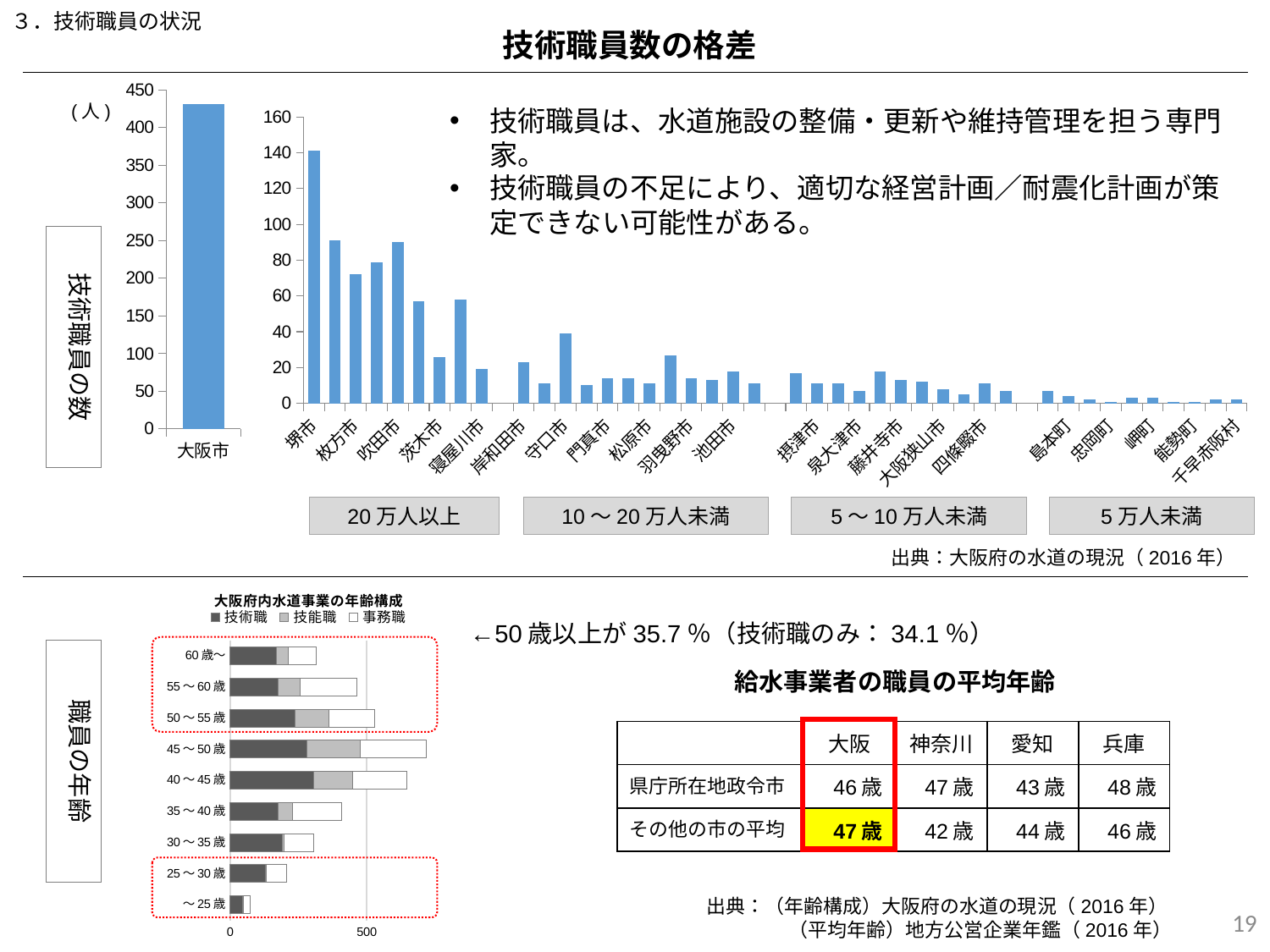

３．技術職員の状況
技術職員数の格差

### Chart

| Category | 技術
職員 |
|---|---|
| 大阪市 | 431.0 |
(人)
技術職員は、水道施設の整備・更新や維持管理を担う専門家。
技術職員の不足により、適切な経営計画／耐震化計画が策定できない可能性がある。

### Chart

| Category | 技術
職員 |
|---|---|
| 堺市 | 141.0 |
| 東大阪市 | 91.0 |
| 枚方市 | 72.0 |
| 豊中市 | 79.0 |
| 吹田市 | 90.0 |
| 高槻市 | 57.0 |
| 茨木市 | 26.0 |
| 八尾市 | 58.0 |
| 寝屋川市 | 19.0 |
|  | None |
| 岸和田市 | 23.0 |
| 和泉市 | 11.0 |
| 守口市 | 39.0 |
| 箕面市 | 10.0 |
| 門真市 | 14.0 |
| 大東市 | 14.0 |
| 松原市 | 11.0 |
| 富田林市 | 27.0 |
| 羽曳野市 | 14.0 |
| 河内長野市 | 13.0 |
| 池田市 | 18.0 |
| 泉佐野市 | 11.0 |
|  | None |
| 貝塚市 | 17.0 |
| 摂津市 | 11.0 |
| 交野市 | 11.0 |
| 泉大津市 | 7.0 |
| 柏原市 | 18.0 |
| 藤井寺市 | 13.0 |
| 泉南市 | 12.0 |
| 大阪狭山市 | 8.0 |
| 高石市 | 5.0 |
| 四條畷市 | 11.0 |
| 阪南市 | 7.0 |
|  | None |
| 熊取町 | 7.0 |
| 島本町 | 4.0 |
| 豊能町 | 2.0 |
| 忠岡町 | 1.0 |
| 河南町 | 3.0 |
| 岬町 | 3.0 |
| 太子町 | 1.0 |
| 能勢町 | 1.0 |
| 田尻町 | 2.0 |
| 千早赤阪村 | 2.0 |
技術職員の数

20万人以上
10～20万人未満
5～10万人未満
5万人未満
出典：大阪府の水道の現況（2016年）

### Chart: 大阪府内水道事業の年齢構成

| Category | 技術職 | 技能職 | 事務職 |
|---|---|---|---|
| ～25歳 | 46.0 | 2.0 | 26.0 |
| 25～30歳 | 128.0 | 3.0 | 75.0 |
| 30～35歳 | 192.0 | 4.0 | 110.0 |
| 35～40歳 | 177.0 | 51.0 | 181.0 |
| 40～45歳 | 305.0 | 144.0 | 197.0 |
| 45～50歳 | 281.0 | 196.0 | 240.0 |
| 50～55歳 | 239.0 | 122.0 | 168.0 |
| 55～60歳 | 177.0 | 80.0 | 206.0 |
| 60歳～ | 169.0 | 44.0 | 102.0 |
←50歳以上が35.7％（技術職のみ：34.1％）

職員の年齢
給水事業者の職員の平均年齢

|  | 大阪 | 神奈川 | 愛知 | 兵庫 |
| --- | --- | --- | --- | --- |
| 県庁所在地政令市 | 46歳 | 47歳 | 43歳 | 48歳 |
| その他の市の平均 | 47歳 | 42歳 | 44歳 | 46歳 |

出典：（年齢構成）大阪府の水道の現況（2016年）
　　　　 （平均年齢）地方公営企業年鑑（2016年）
19